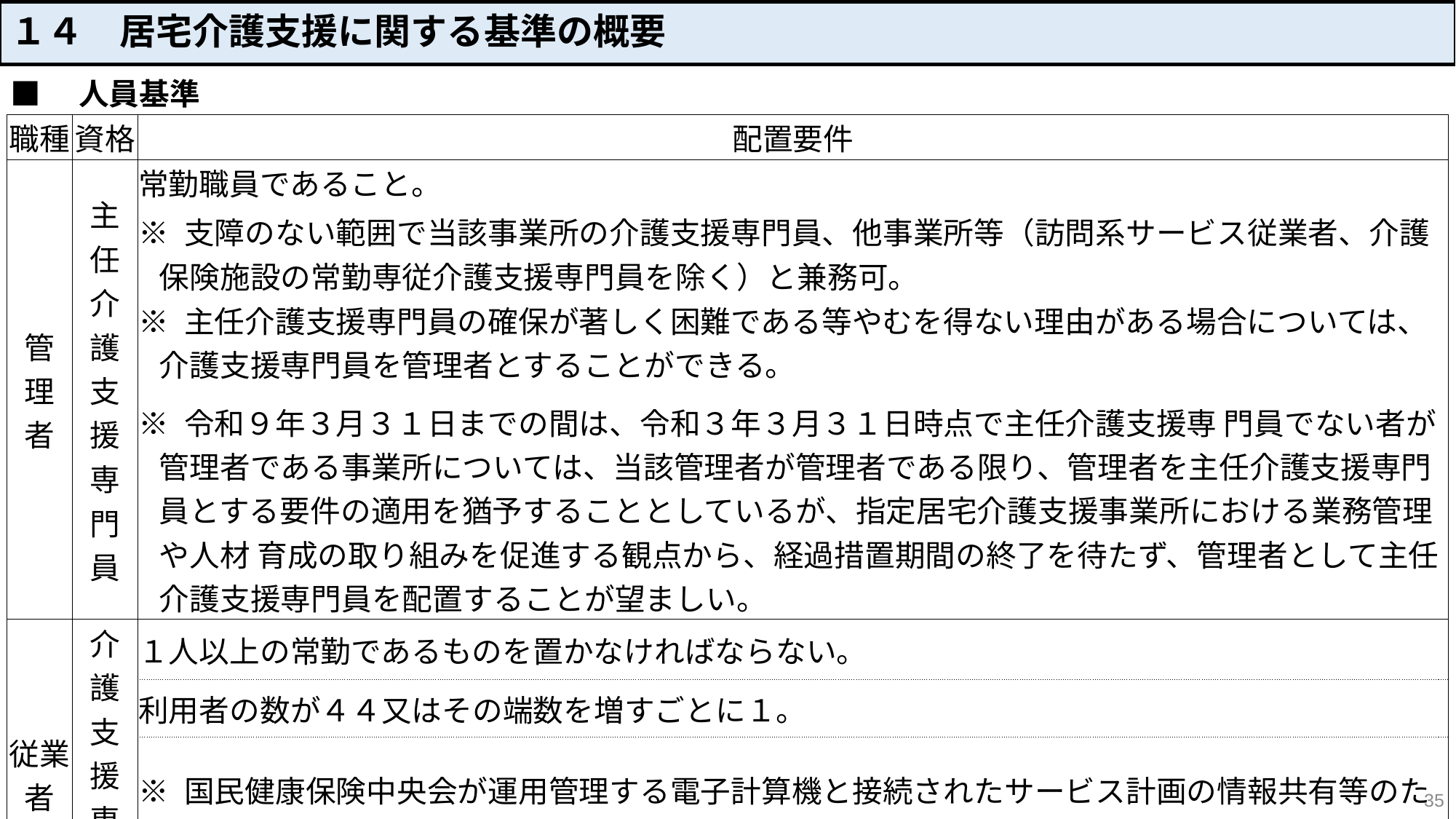

１４　居宅介護支援に関する基準の概要
■　人員基準
| 職種 | 資格 | 配置要件 |
| --- | --- | --- |
| 管 理 者 | 主 任 介 護 支 援 専 門 員 | 常勤職員であること。 ※ 支障のない範囲で当該事業所の介護支援専門員、他事業所等（訪問系サービス従業者、介護保険施設の常勤専従介護支援専門員を除く）と兼務可。 |
|  |  | ※ 主任介護支援専門員の確保が著しく困難である等やむを得ない理由がある場合については、介護支援専門員を管理者とすることができる。 ※ 令和９年３月３１日までの間は、令和３年３月３１日時点で主任介護支援専 門員でない者が管理者である事業所については、当該管理者が管理者である限り、管理者を主任介護支援専門員とする要件の適用を猶予することとしているが、指定居宅介護支援事業所における業務管理や人材 育成の取り組みを促進する観点から、経過措置期間の終了を待たず、管理者として主任介護支援専門員を配置することが望ましい。 |
| 従業者 | 介 護 支 援 専 門 員 | １人以上の常勤であるものを置かなければならない。 |
|  |  | 利用者の数が４４又はその端数を増すごとに１。 |
|  |  | ※ 国民健康保険中央会が運用管理する電子計算機と接続されたサービス計画の情報共有等のための情報処理システムを活用し、かつ、事務職員を配置している場合は、利用者の数が４９又はその端数を増すごとに１。 |
35